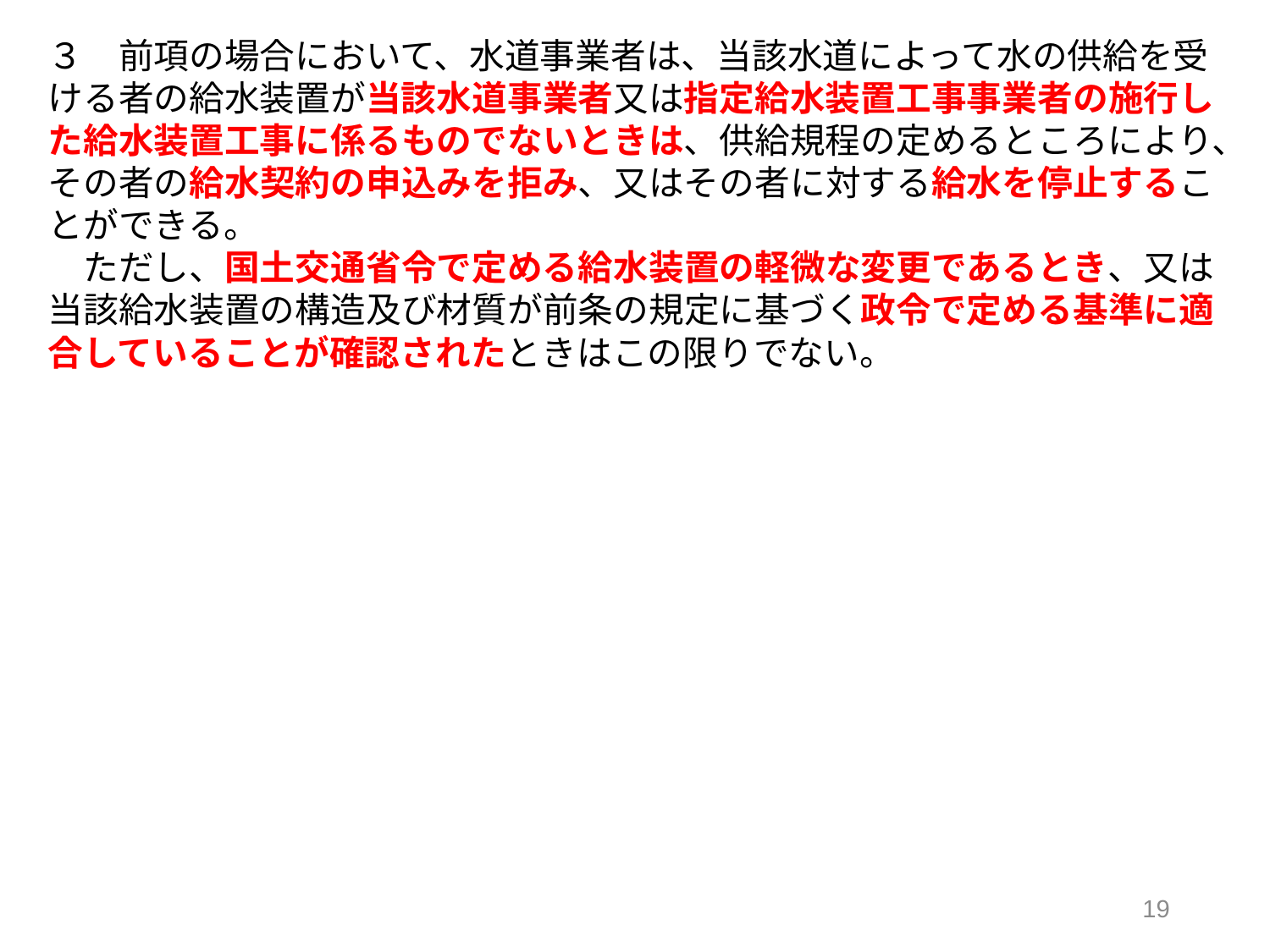

３　前項の場合において、水道事業者は、当該水道によって水の供給を受ける者の給水装置が当該水道事業者又は指定給水装置工事事業者の施行した給水装置工事に係るものでないときは、供給規程の定めるところにより、
その者の給水契約の申込みを拒み、又はその者に対する給水を停止することができる。
　ただし、国土交通省令で定める給水装置の軽微な変更であるとき、又は当該給水装置の構造及び材質が前条の規定に基づく政令で定める基準に適合していることが確認されたときはこの限りでない。
19